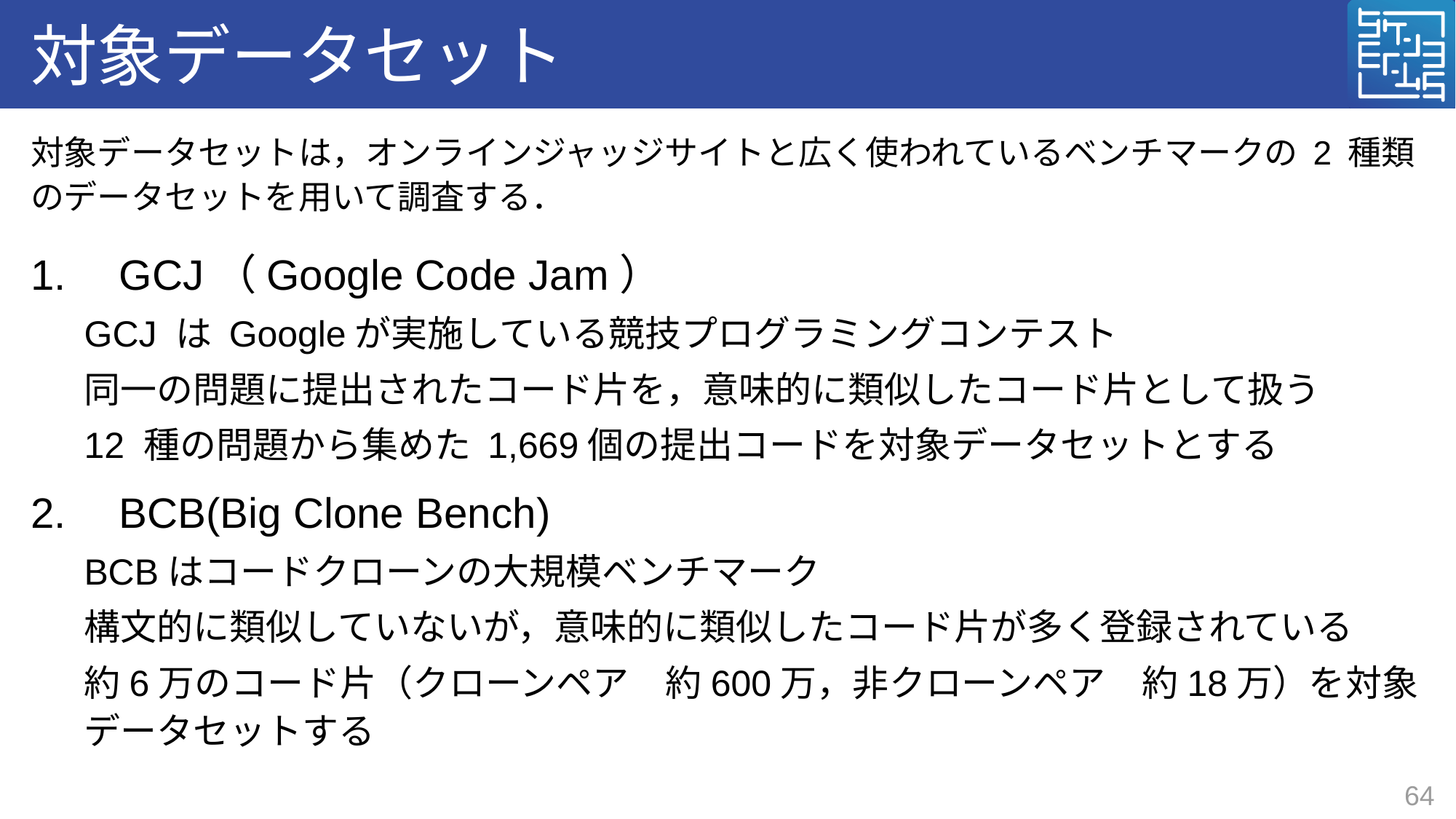

# 対象データセット
対象データセットは，オンラインジャッジサイトと広く使われているベンチマークの 2 種類のデータセットを用いて調査する．

GCJ（Google Code Jam）
GCJ は Googleが実施している競技プログラミングコンテスト
同一の問題に提出されたコード片を，意味的に類似したコード片として扱う
12 種の問題から集めた 1,669個の提出コードを対象データセットとする
BCB(Big Clone Bench)
BCBはコードクローンの大規模ベンチマーク
構文的に類似していないが，意味的に類似したコード片が多く登録されている
約6万のコード片（クローンペア　約600万，非クローンペア　約18万）を対象データセットする
64